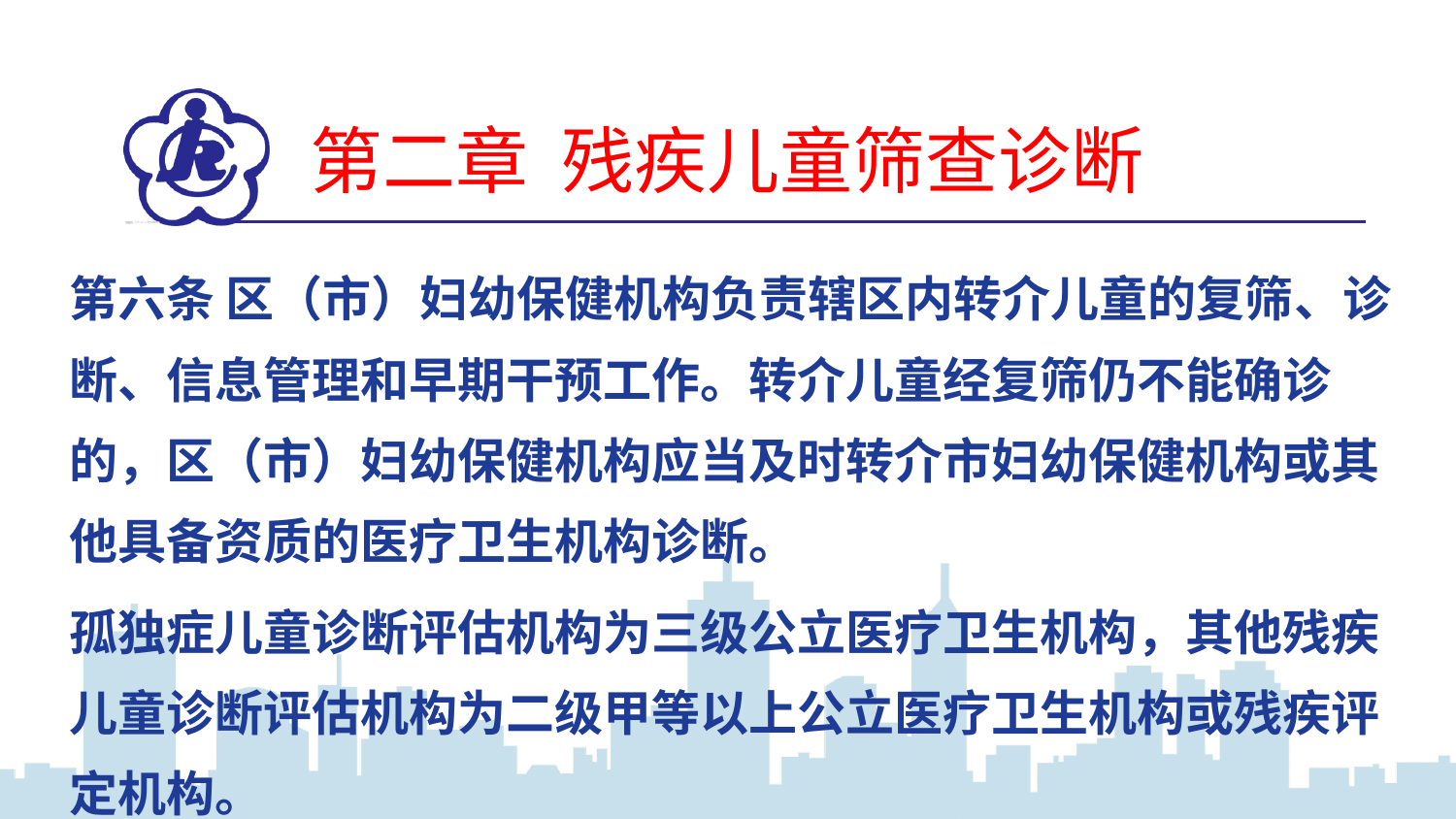

第二章  残疾儿童筛查诊断
第六条 区（市）妇幼保健机构负责辖区内转介儿童的复筛、诊断、信息管理和早期干预工作。转介儿童经复筛仍不能确诊的，区（市）妇幼保健机构应当及时转介市妇幼保健机构或其他具备资质的医疗卫生机构诊断。
孤独症儿童诊断评估机构为三级公立医疗卫生机构，其他残疾儿童诊断评估机构为二级甲等以上公立医疗卫生机构或残疾评定机构。